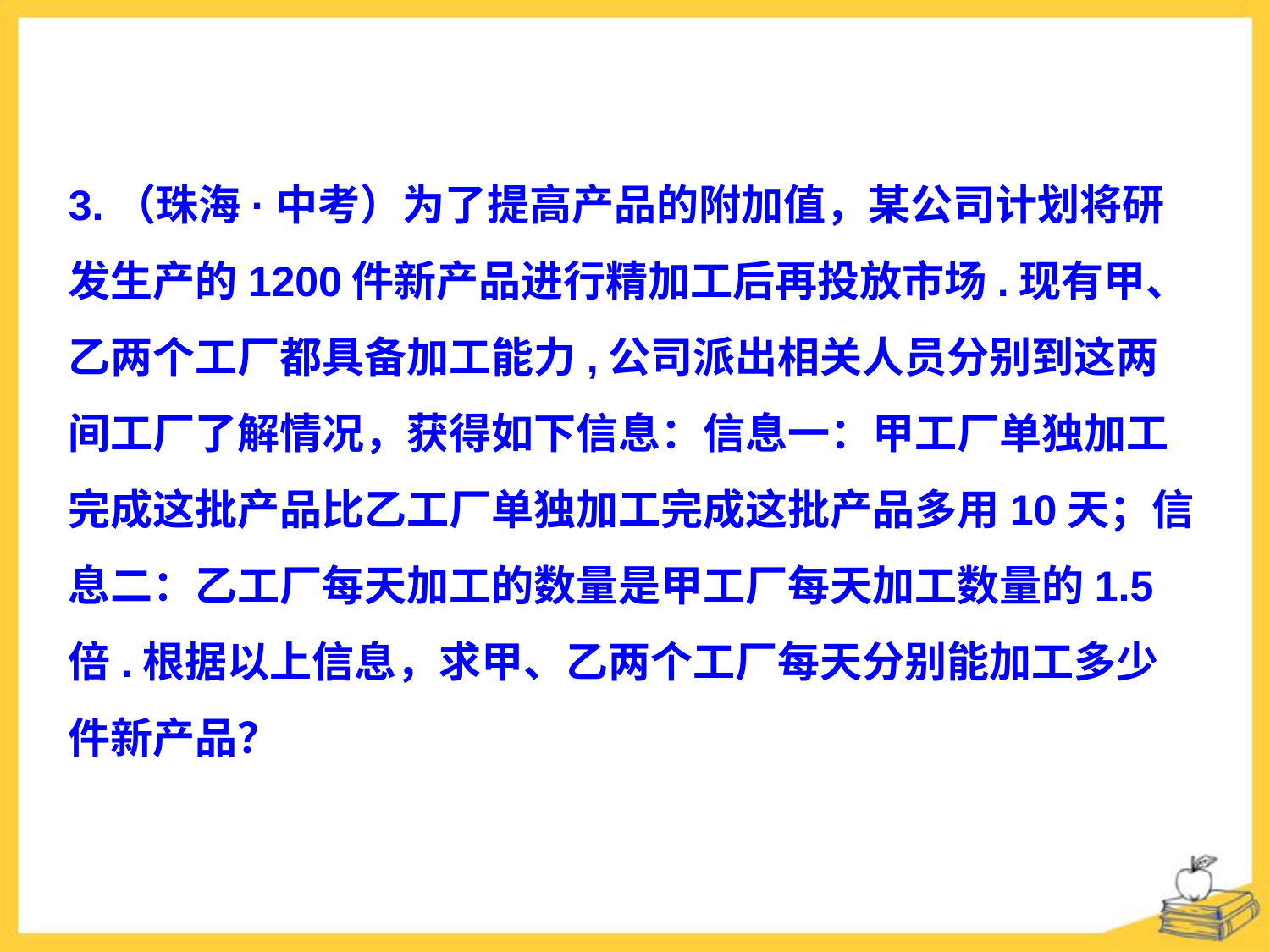

3.（珠海·中考）为了提高产品的附加值，某公司计划将研
发生产的1200件新产品进行精加工后再投放市场.现有甲、
乙两个工厂都具备加工能力,公司派出相关人员分别到这两
间工厂了解情况，获得如下信息：信息一：甲工厂单独加工
完成这批产品比乙工厂单独加工完成这批产品多用10天；信
息二：乙工厂每天加工的数量是甲工厂每天加工数量的1.5
倍.根据以上信息，求甲、乙两个工厂每天分别能加工多少
件新产品？